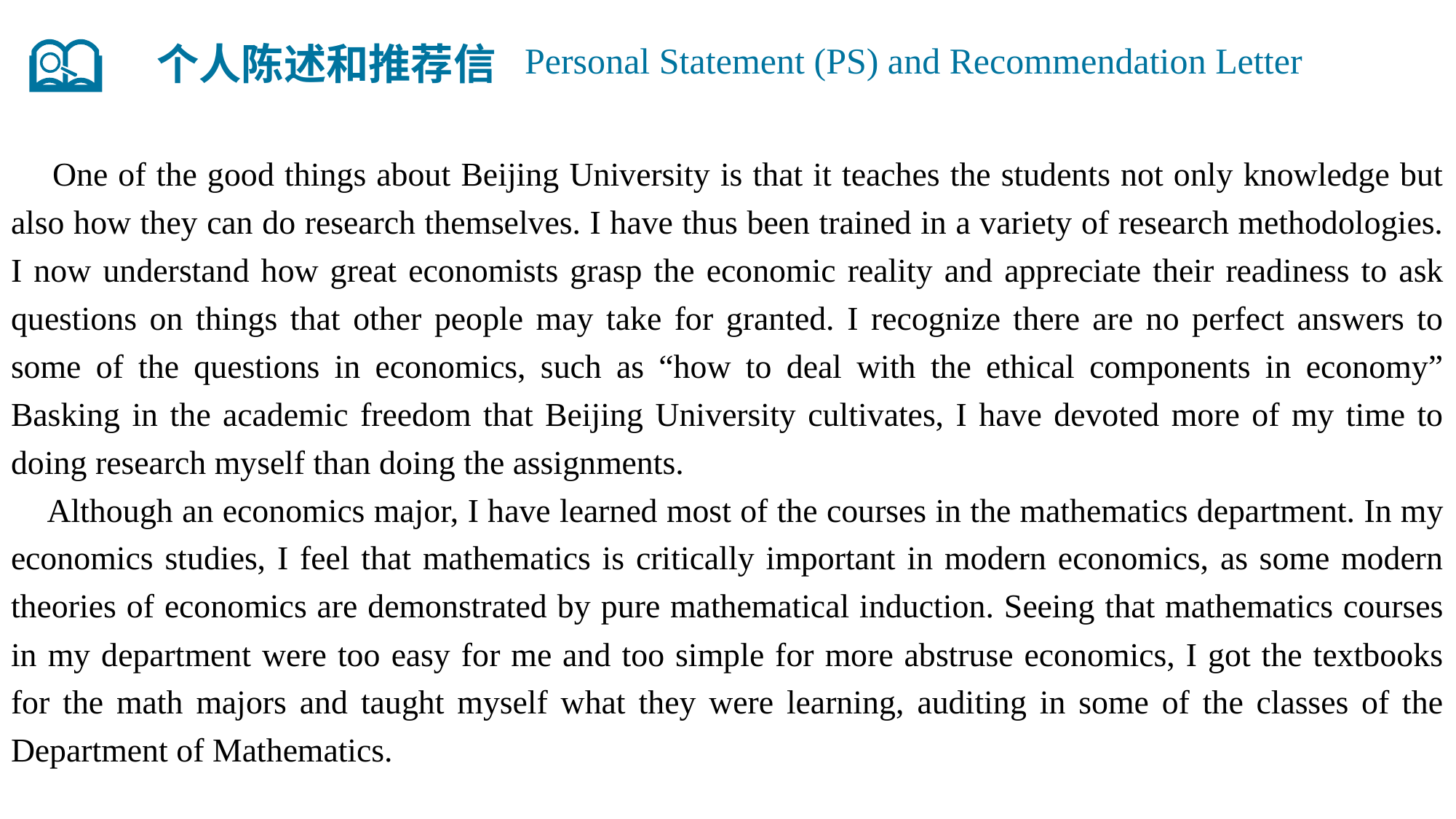

个人陈述和推荐信
Personal Statement (PS) and Recommendation Letter
    One of the good things about Beijing University is that it teaches the students not only knowledge but also how they can do research themselves. I have thus been trained in a variety of research methodologies. I now understand how great economists grasp the economic reality and appreciate their readiness to ask questions on things that other people may take for granted. I recognize there are no perfect answers to some of the questions in economics, such as “how to deal with the ethical components in economy” Basking in the academic freedom that Beijing University cultivates, I have devoted more of my time to doing research myself than doing the assignments.
    Although an economics major, I have learned most of the courses in the mathematics department. In my economics studies, I feel that mathematics is critically important in modern economics, as some modern theories of economics are demonstrated by pure mathematical induction. Seeing that mathematics courses in my department were too easy for me and too simple for more abstruse economics, I got the textbooks for the math majors and taught myself what they were learning, auditing in some of the classes of the Department of Mathematics.